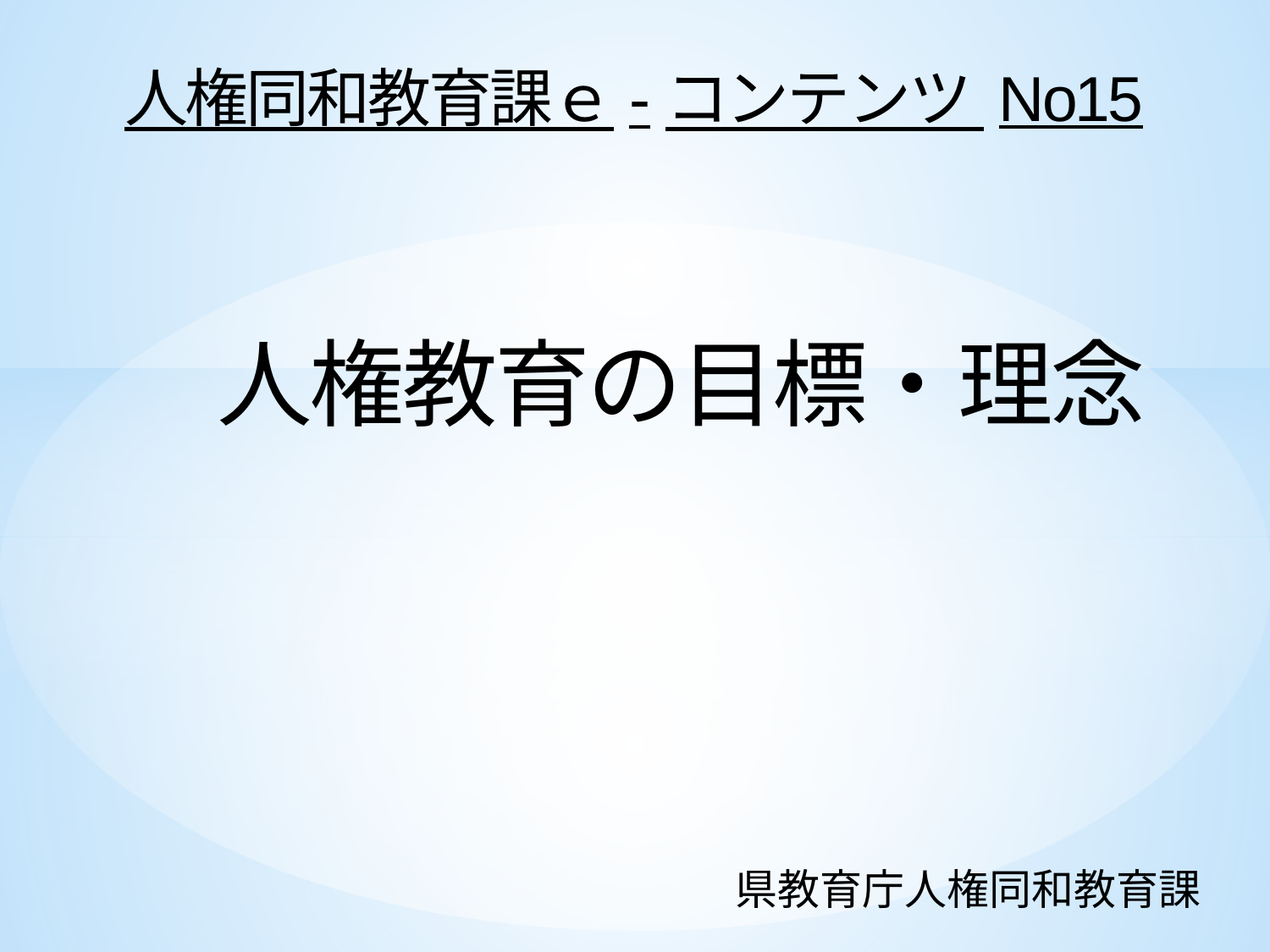

人権同和教育課ｅ-コンテンツ No15
# 人権教育の目標・理念
県教育庁人権同和教育課